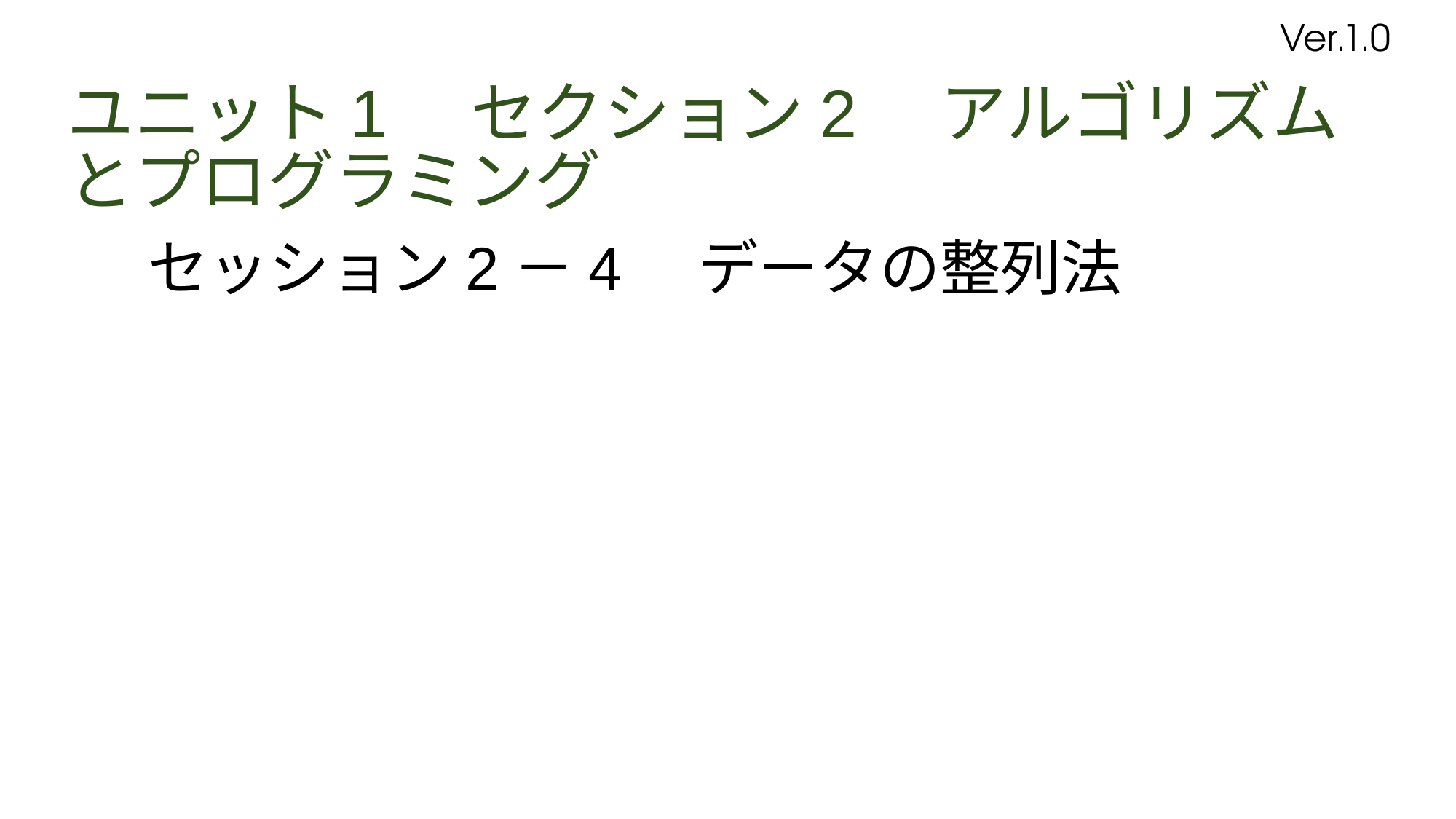

Ver.1.0
# ユニット1　セクション2　アルゴリズムとプログラミング
セッション2－4　データの整列法